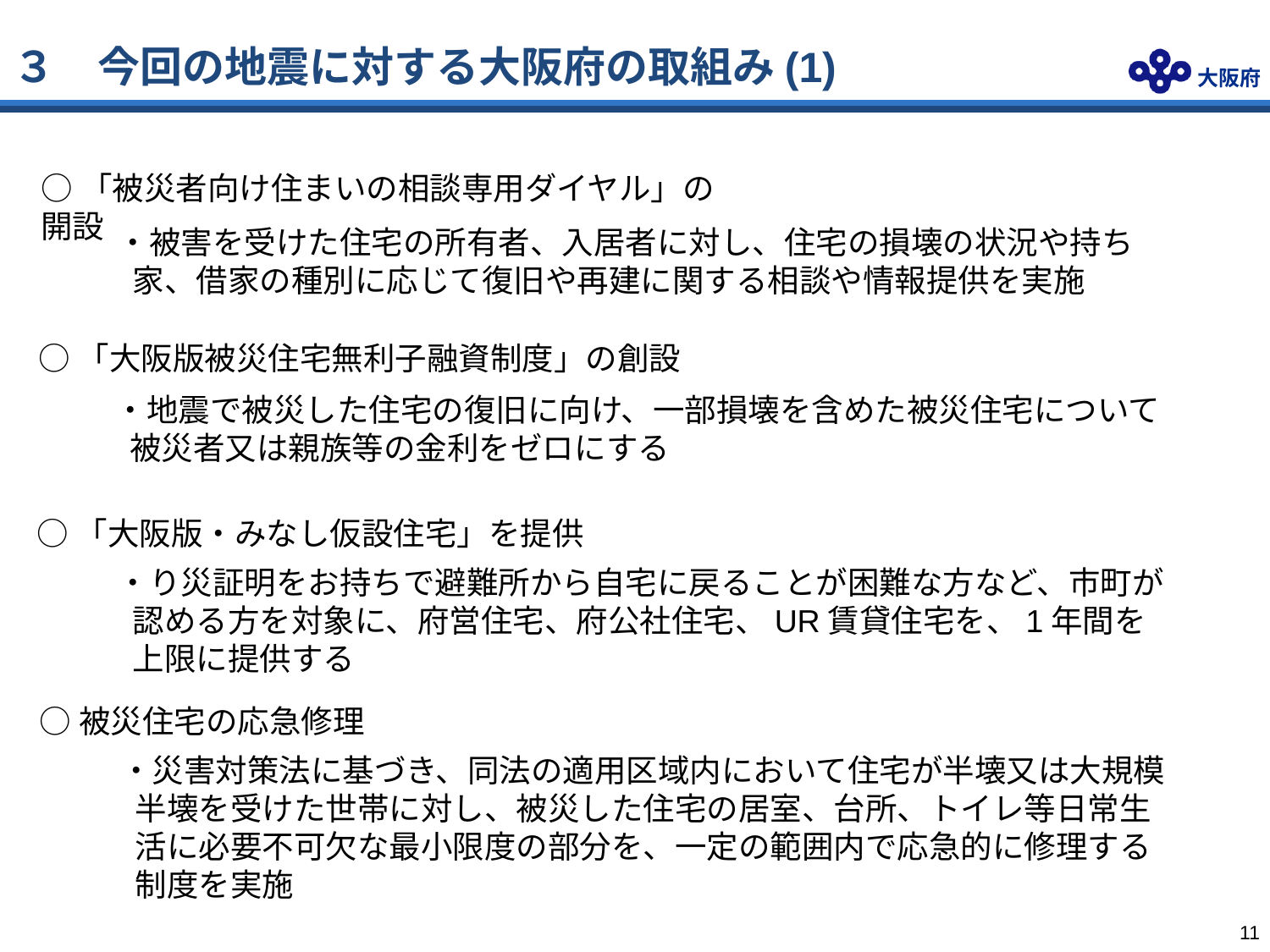

３　今回の地震に対する大阪府の取組み(1)
○「被災者向け住まいの相談専用ダイヤル」の開設
・被害を受けた住宅の所有者、入居者に対し、住宅の損壊の状況や持ち家、借家の種別に応じて復旧や再建に関する相談や情報提供を実施
○「大阪版被災住宅無利子融資制度」の創設
・地震で被災した住宅の復旧に向け、一部損壊を含めた被災住宅について被災者又は親族等の金利をゼロにする
○「大阪版・みなし仮設住宅」を提供
・り災証明をお持ちで避難所から自宅に戻ることが困難な方など、市町が認める方を対象に、府営住宅、府公社住宅、UR賃貸住宅を、1年間を上限に提供する
○被災住宅の応急修理
・災害対策法に基づき、同法の適用区域内において住宅が半壊又は大規模半壊を受けた世帯に対し、被災した住宅の居室、台所、トイレ等日常生活に必要不可欠な最小限度の部分を、一定の範囲内で応急的に修理する制度を実施
11